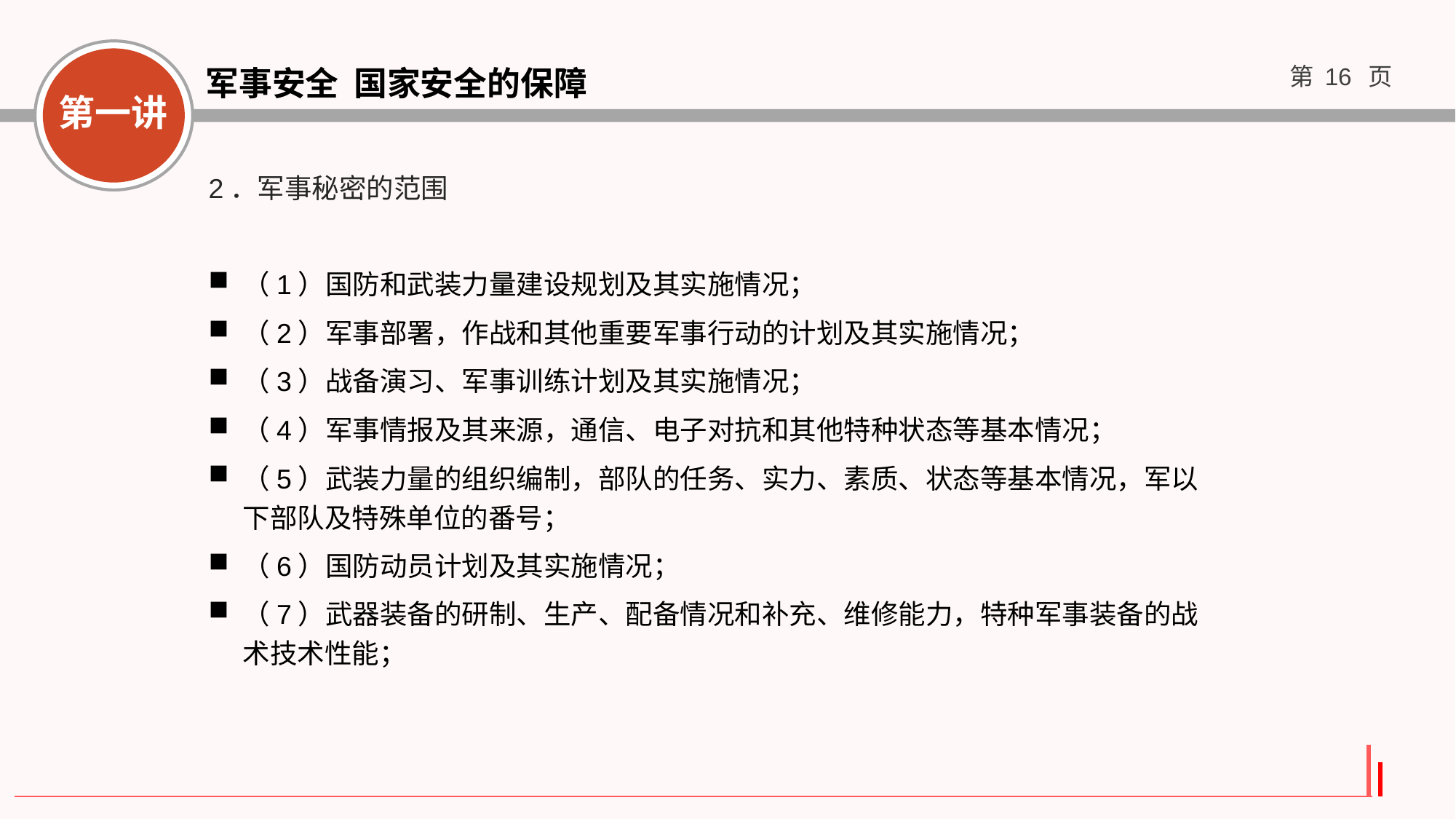

2．军事秘密的范围

（1）国防和武装力量建设规划及其实施情况；
（2）军事部署，作战和其他重要军事行动的计划及其实施情况；
（3）战备演习、军事训练计划及其实施情况；
（4）军事情报及其来源，通信、电子对抗和其他特种状态等基本情况；
（5）武装力量的组织编制，部队的任务、实力、素质、状态等基本情况，军以下部队及特殊单位的番号；
（6）国防动员计划及其实施情况；
（7）武器装备的研制、生产、配备情况和补充、维修能力，特种军事装备的战术技术性能；